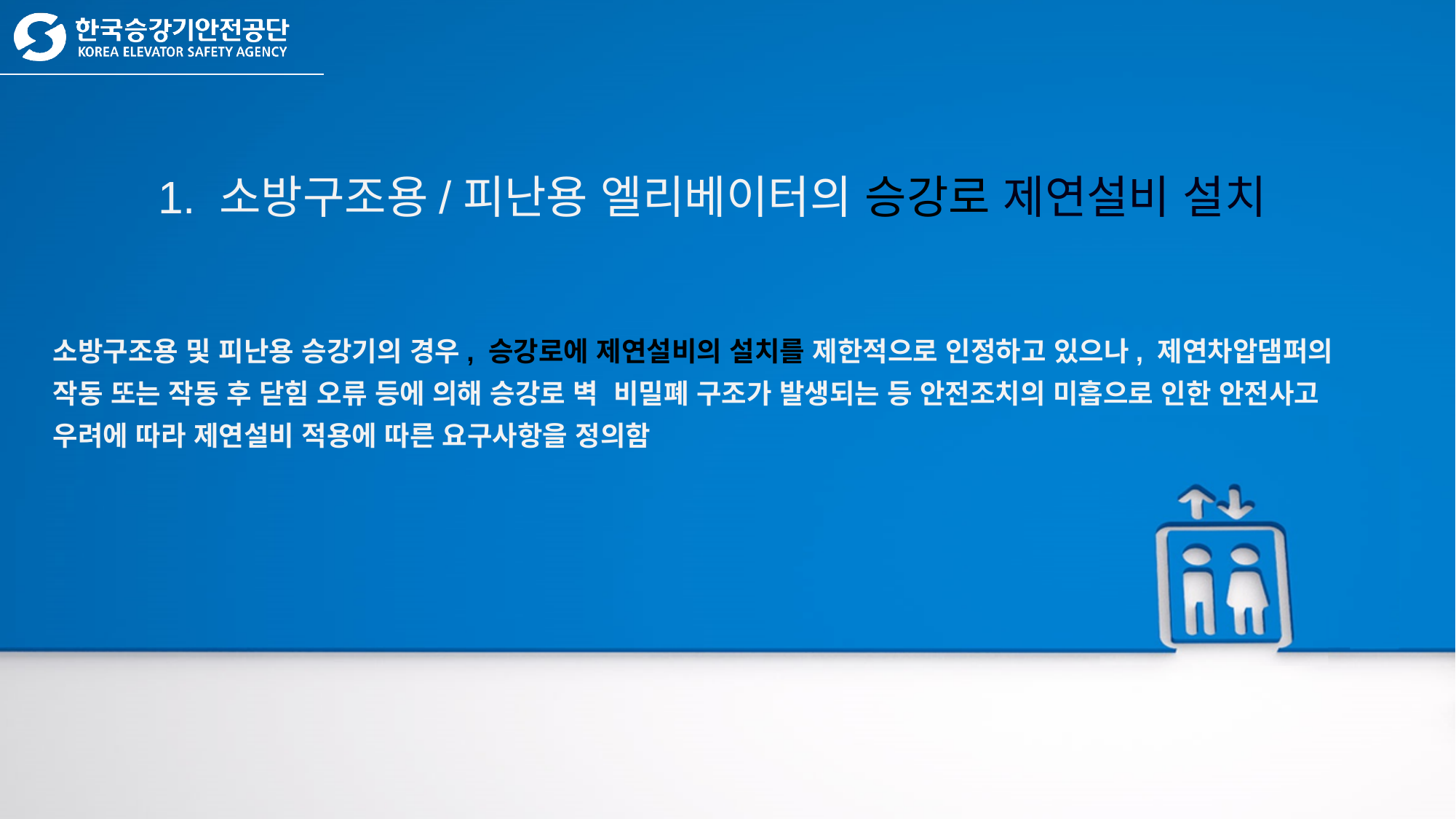

1. 소방구조용/피난용 엘리베이터의 승강로 제연설비 설치
소방구조용 및 피난용 승강기의 경우, 승강로에 제연설비의 설치를 제한적으로 인정하고 있으나, 제연차압댐퍼의 작동 또는 작동 후 닫힘 오류 등에 의해 승강로 벽  비밀폐 구조가 발생되는 등 안전조치의 미흡으로 인한 안전사고 우려에 따라 제연설비 적용에 따른 요구사항을 정의함